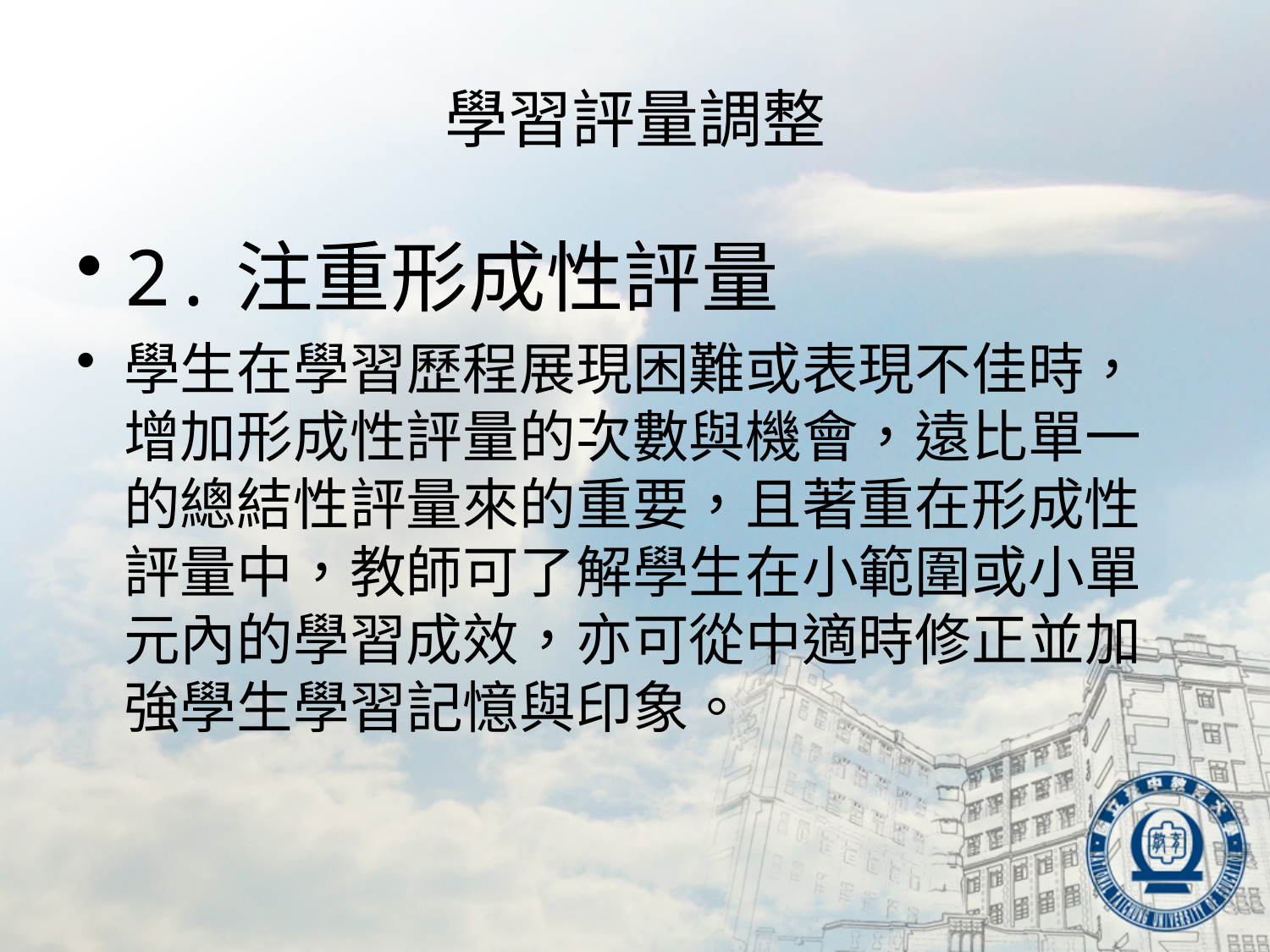

# 學習評量調整
2.注重形成性評量
學生在學習歷程展現困難或表現不佳時，增加形成性評量的次數與機會，遠比單一的總結性評量來的重要，且著重在形成性評量中，教師可了解學生在小範圍或小單元內的學習成效，亦可從中適時修正並加強學生學習記憶與印象。